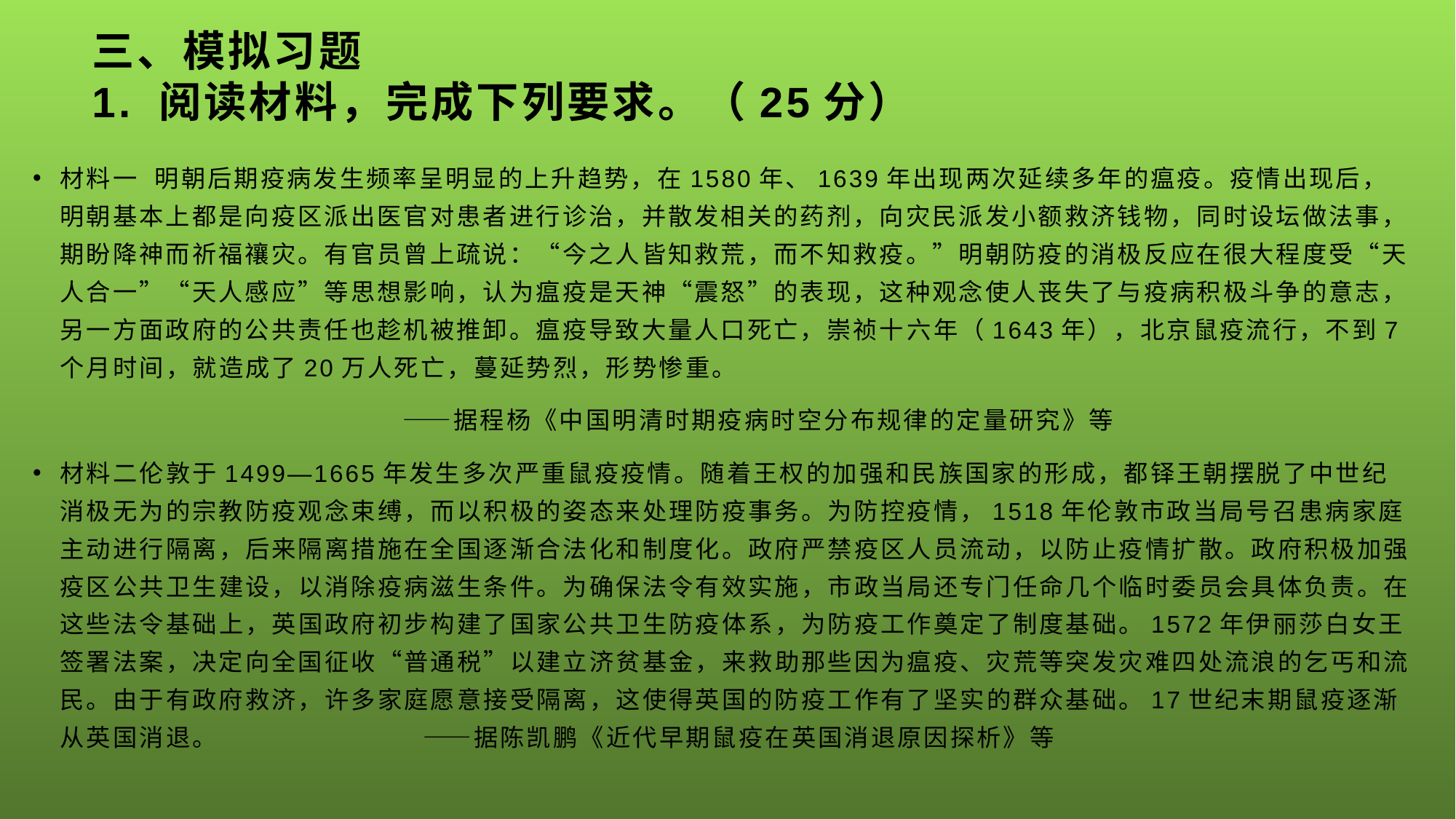

# 三、模拟习题 1. 阅读材料，完成下列要求。（25分）
材料一  明朝后期疫病发生频率呈明显的上升趋势，在1580年、1639年出现两次延续多年的瘟疫。疫情出现后，明朝基本上都是向疫区派出医官对患者进行诊治，并散发相关的药剂，向灾民派发小额救济钱物，同时设坛做法事，期盼降神而祈福禳灾。有官员曾上疏说：“今之人皆知救荒，而不知救疫。”明朝防疫的消极反应在很大程度受“天人合一”“天人感应”等思想影响，认为瘟疫是天神“震怒”的表现，这种观念使人丧失了与疫病积极斗争的意志，另一方面政府的公共责任也趁机被推卸。瘟疫导致大量人口死亡，崇祯十六年（1643年），北京鼠疫流行，不到7个月时间，就造成了20万人死亡，蔓延势烈，形势惨重。
　　                                         ——据程杨《中国明清时期疫病时空分布规律的定量研究》等
材料二伦敦于1499—1665年发生多次严重鼠疫疫情。随着王权的加强和民族国家的形成，都铎王朝摆脱了中世纪消极无为的宗教防疫观念束缚，而以积极的姿态来处理防疫事务。为防控疫情，1518年伦敦市政当局号召患病家庭主动进行隔离，后来隔离措施在全国逐渐合法化和制度化。政府严禁疫区人员流动，以防止疫情扩散。政府积极加强疫区公共卫生建设，以消除疫病滋生条件。为确保法令有效实施，市政当局还专门任命几个临时委员会具体负责。在这些法令基础上，英国政府初步构建了国家公共卫生防疫体系，为防疫工作奠定了制度基础。1572年伊丽莎白女王签署法案，决定向全国征收“普通税”以建立济贫基金，来救助那些因为瘟疫、灾荒等突发灾难四处流浪的乞丐和流民。由于有政府救济，许多家庭愿意接受隔离，这使得英国的防疫工作有了坚实的群众基础。17世纪末期鼠疫逐渐从英国消退。                       　——据陈凯鹏《近代早期鼠疫在英国消退原因探析》等